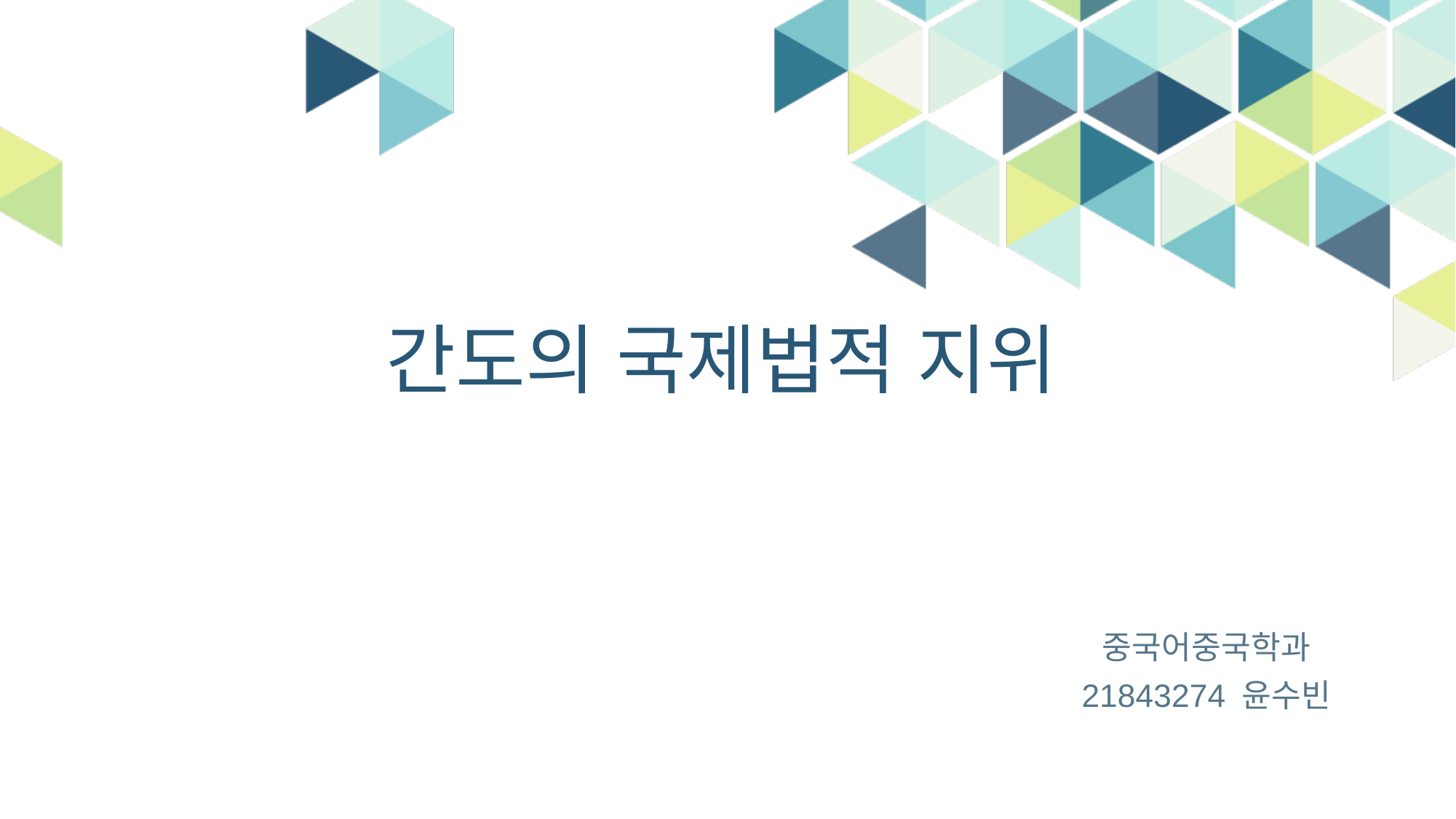

# 간도의 국제법적 지위
중국어중국학과
21843274 윤수빈